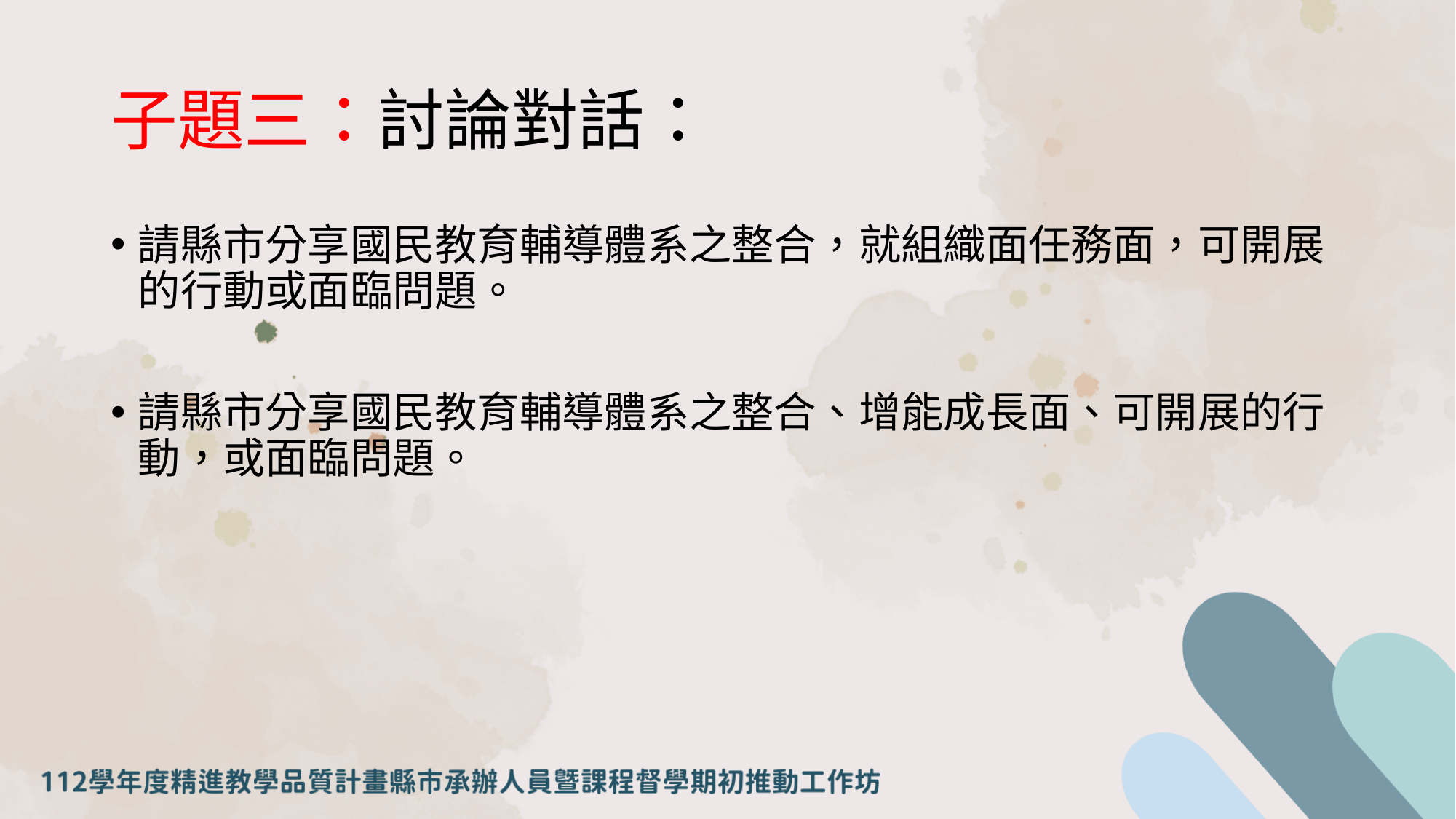

# 子題三：討論對話：
請縣市分享國民教育輔導體系之整合，就組織面任務面，可開展的行動或面臨問題。

請縣市分享國民教育輔導體系之整合、增能成長面、可開展的行動，或面臨問題。